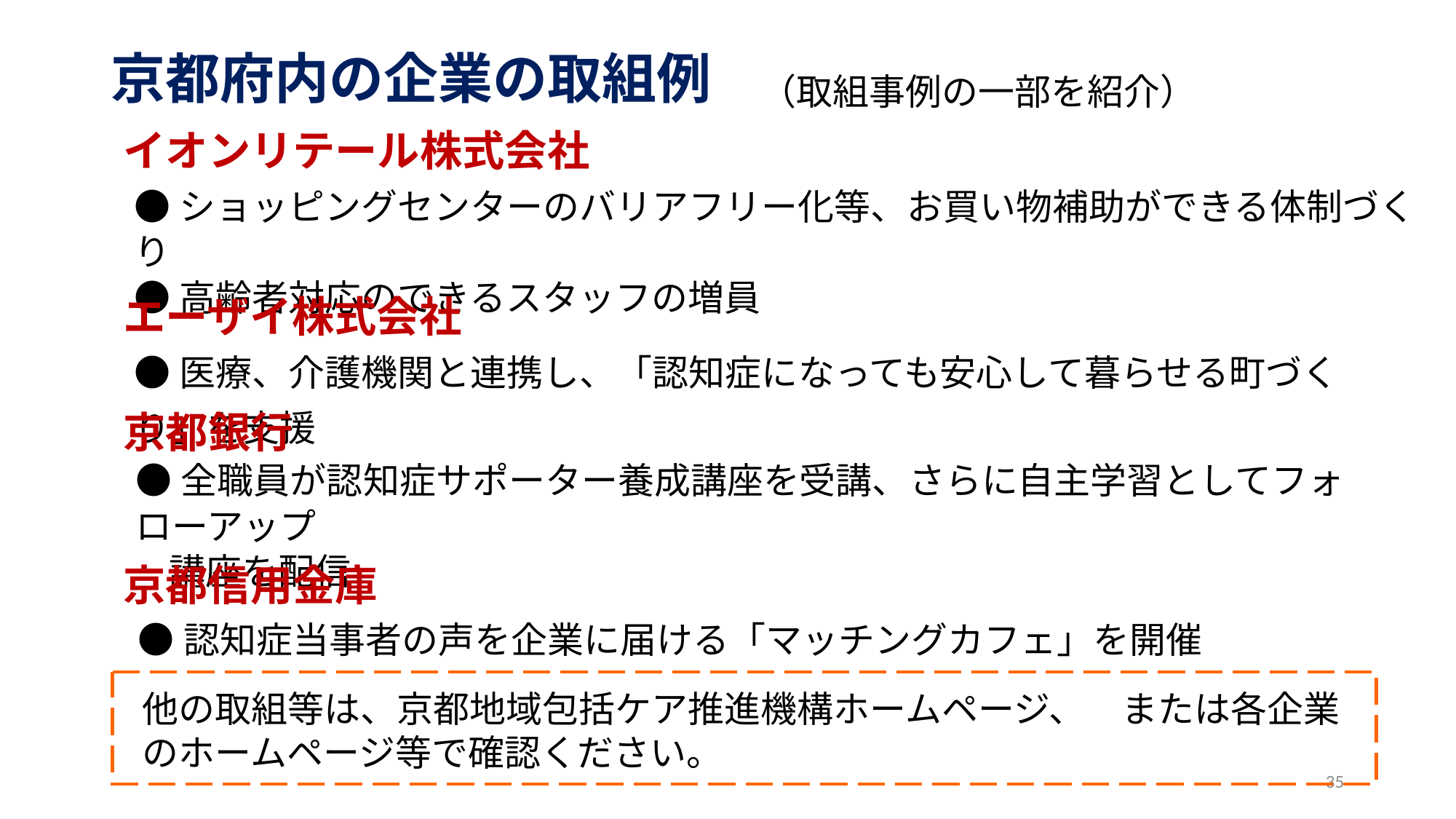

京都府内の企業の取組例
（取組事例の一部を紹介）
イオンリテール株式会社
●ショッピングセンターのバリアフリー化等、お買い物補助ができる体制づくり
●高齢者対応のできるスタッフの増員
エーザイ株式会社
●医療、介護機関と連携し、「認知症になっても安心して暮らせる町づくり」を支援
京都銀行
●全職員が認知症サポーター養成講座を受講、さらに自主学習としてフォローアップ
   講座を配信
京都信用金庫
●認知症当事者の声を企業に届ける「マッチングカフェ」を開催

他の取組等は、京都地域包括ケア推進機構ホームページ、　または各企業のホームページ等で確認ください。
35